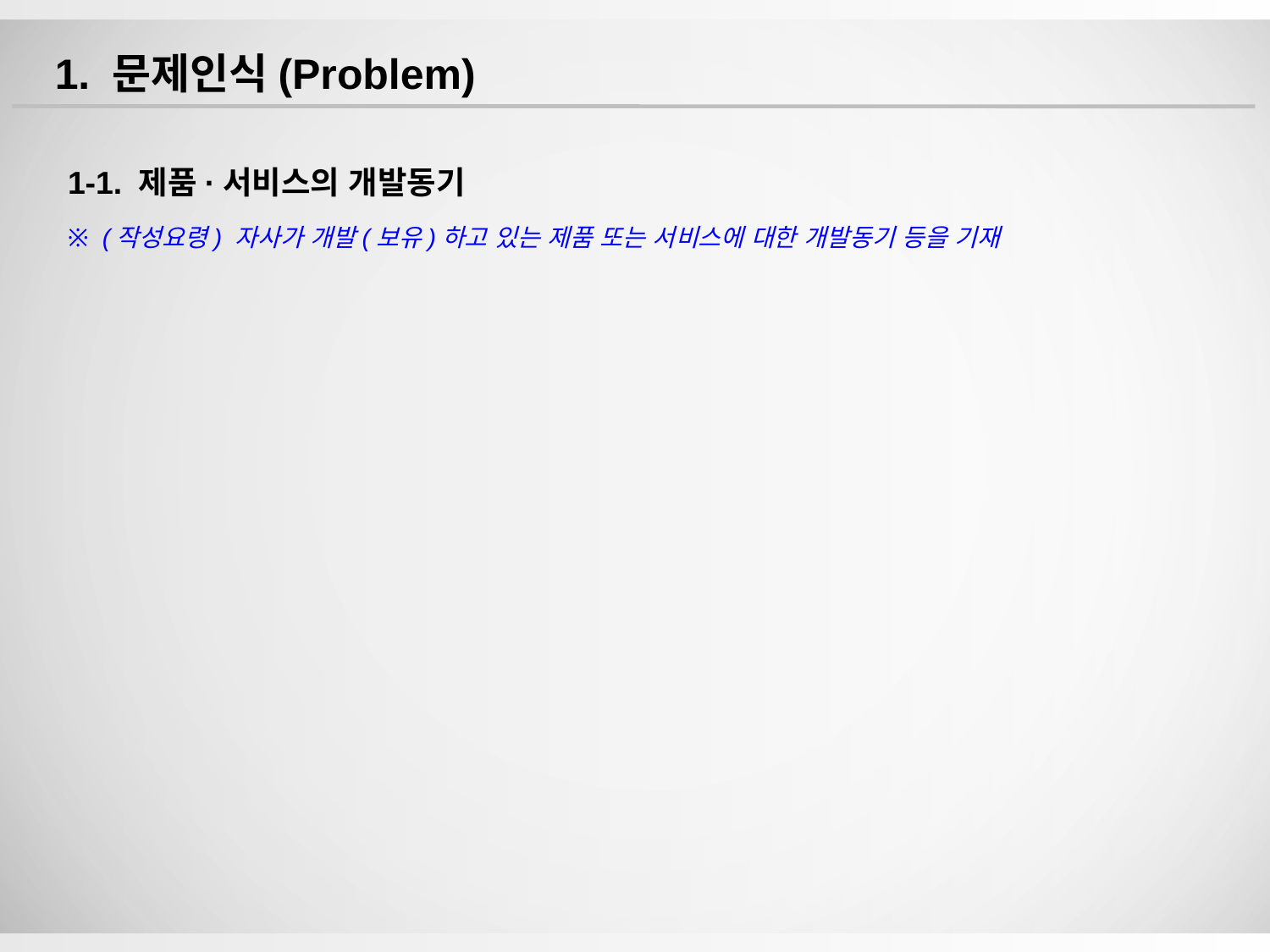

1. 문제인식(Problem)
1-1. 제품·서비스의 개발동기

※  (작성요령) 자사가 개발(보유)하고 있는 제품 또는 서비스에 대한 개발동기 등을 기재